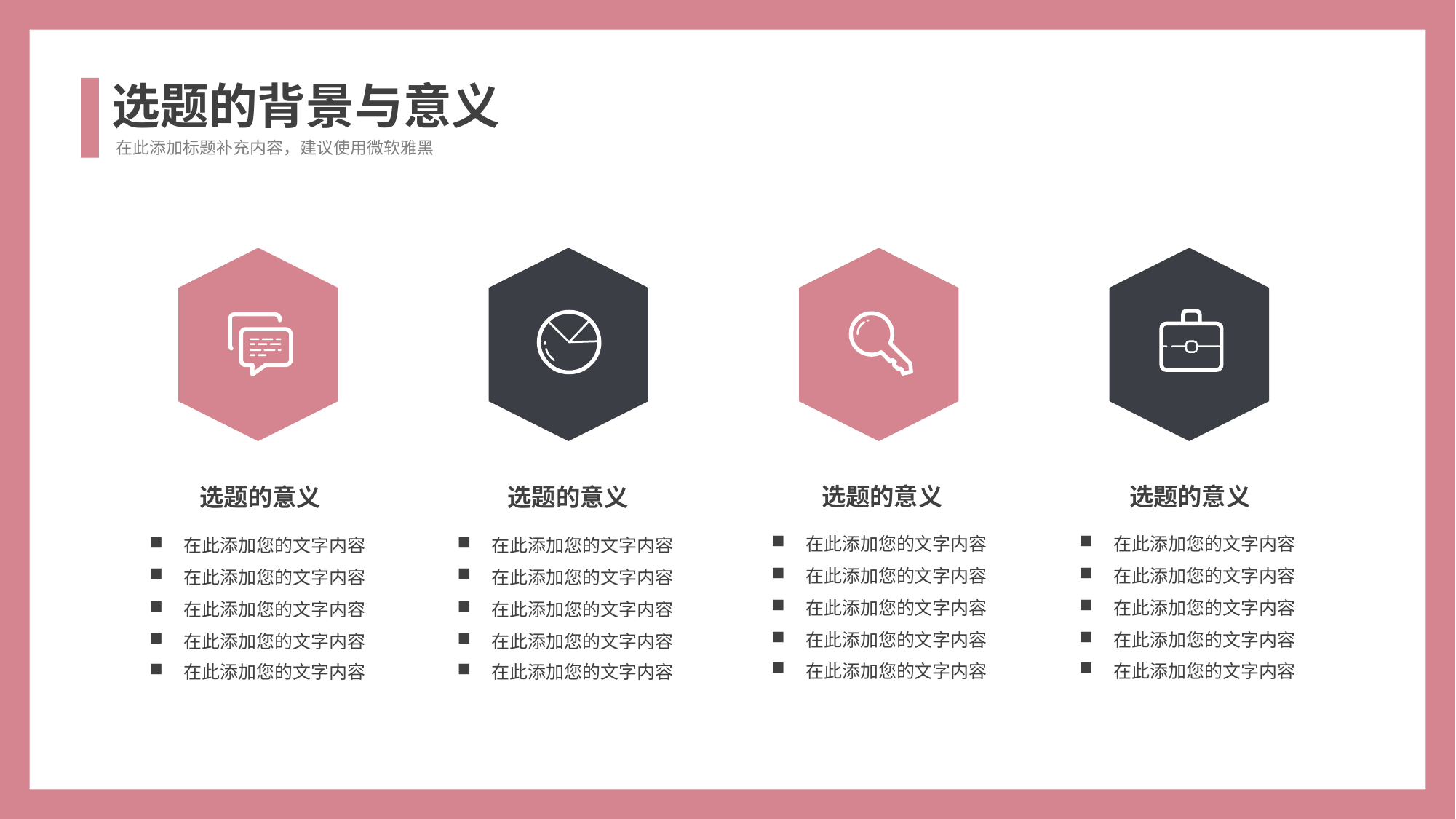

选题的背景与意义

在此添加标题补充内容，建议使用微软雅黑

选题的意义
选题的意义
选题的意义
选题的意义
在此添加您的文字内容
在此添加您的文字内容
在此添加您的文字内容
在此添加您的文字内容
在此添加您的文字内容
在此添加您的文字内容
在此添加您的文字内容
在此添加您的文字内容
在此添加您的文字内容
在此添加您的文字内容
在此添加您的文字内容
在此添加您的文字内容
在此添加您的文字内容
在此添加您的文字内容
在此添加您的文字内容
在此添加您的文字内容
在此添加您的文字内容
在此添加您的文字内容
在此添加您的文字内容
在此添加您的文字内容